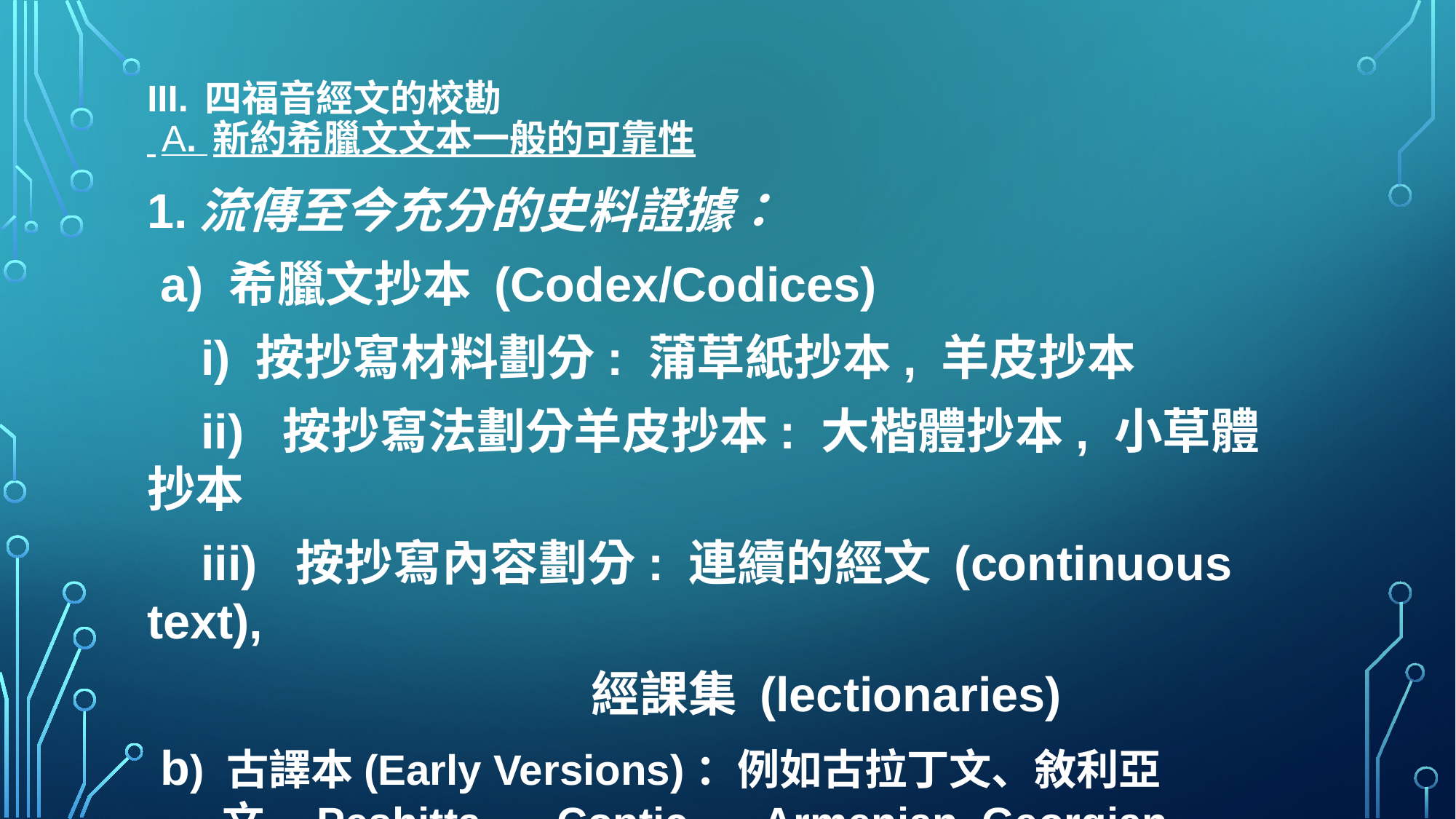

# III. 四福音經文的校勘 A. 新約希臘文文本一般的可靠性
1.流傳至今充分的史料證據：
 a) 希臘文抄本 (Codex/Codices)
    i) 按抄寫材料劃分: 蒲草紙抄本, 羊皮抄本
    ii)  按抄寫法劃分羊皮抄本: 大楷體抄本, 小草體抄本
    iii)  按抄寫內容劃分: 連續的經文 (continuous text),
                                       經課集 (lectionaries)
 b) 古譯本(Early Versions)：例如古拉丁文、敘利亞文、Peshitta 、Coptic 、Armenian, Georgian, Ethiopic,  Slavonic 譯本。